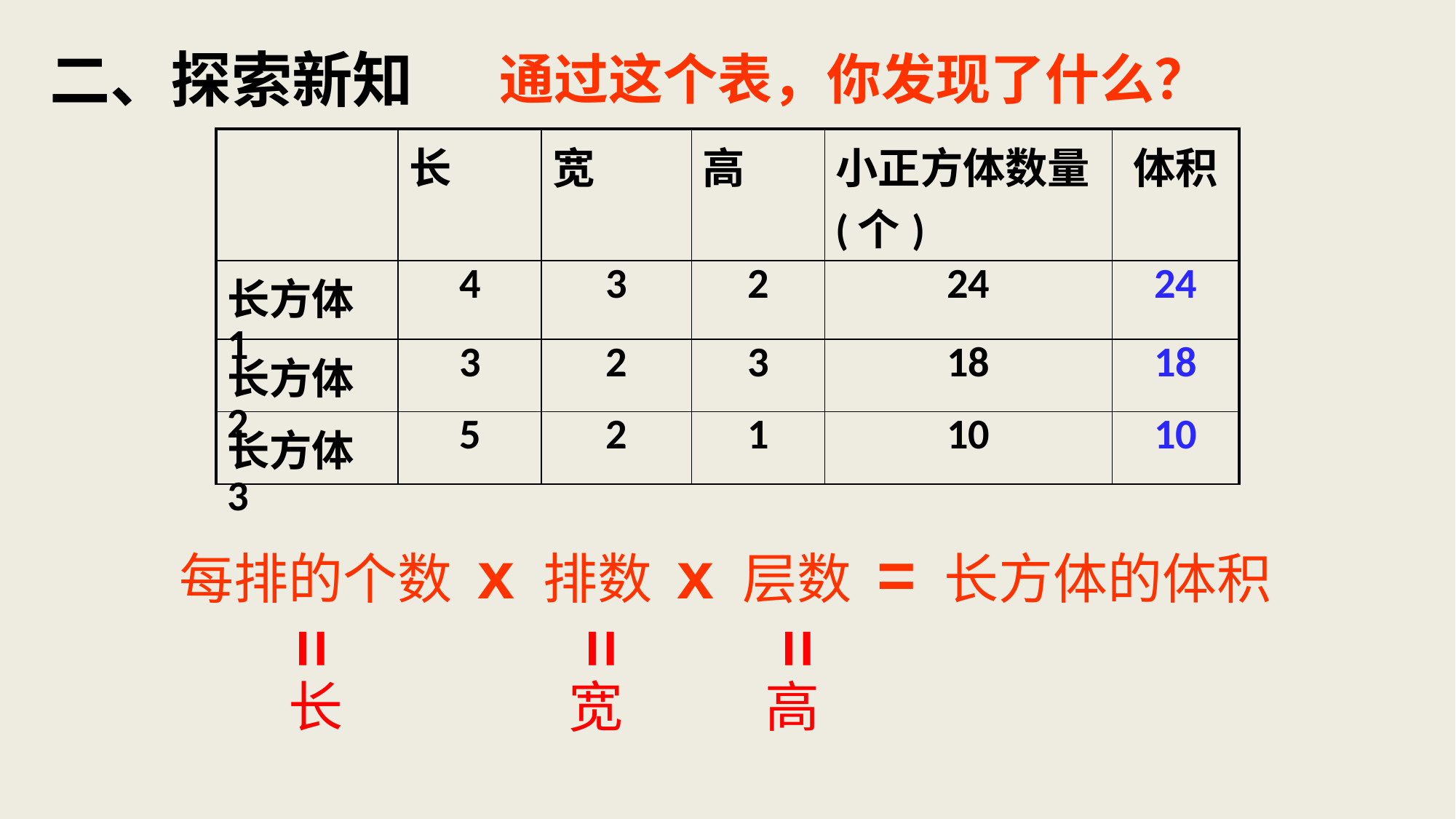

二、探索新知
通过这个表，你发现了什么？
|  | 长 | 宽 | 高 | 小正方体数量(个) | 体积 |
| --- | --- | --- | --- | --- | --- |
| 长方体1 | 4 | 3 | 2 | 24 | 24 |
| 长方体2 | 3 | 2 | 3 | 18 | 18 |
| 长方体3 | 5 | 2 | 1 | 10 | 10 |
每排的个数 x 排数 x 层数 = 长方体的体积
=
=
=
长
宽
高